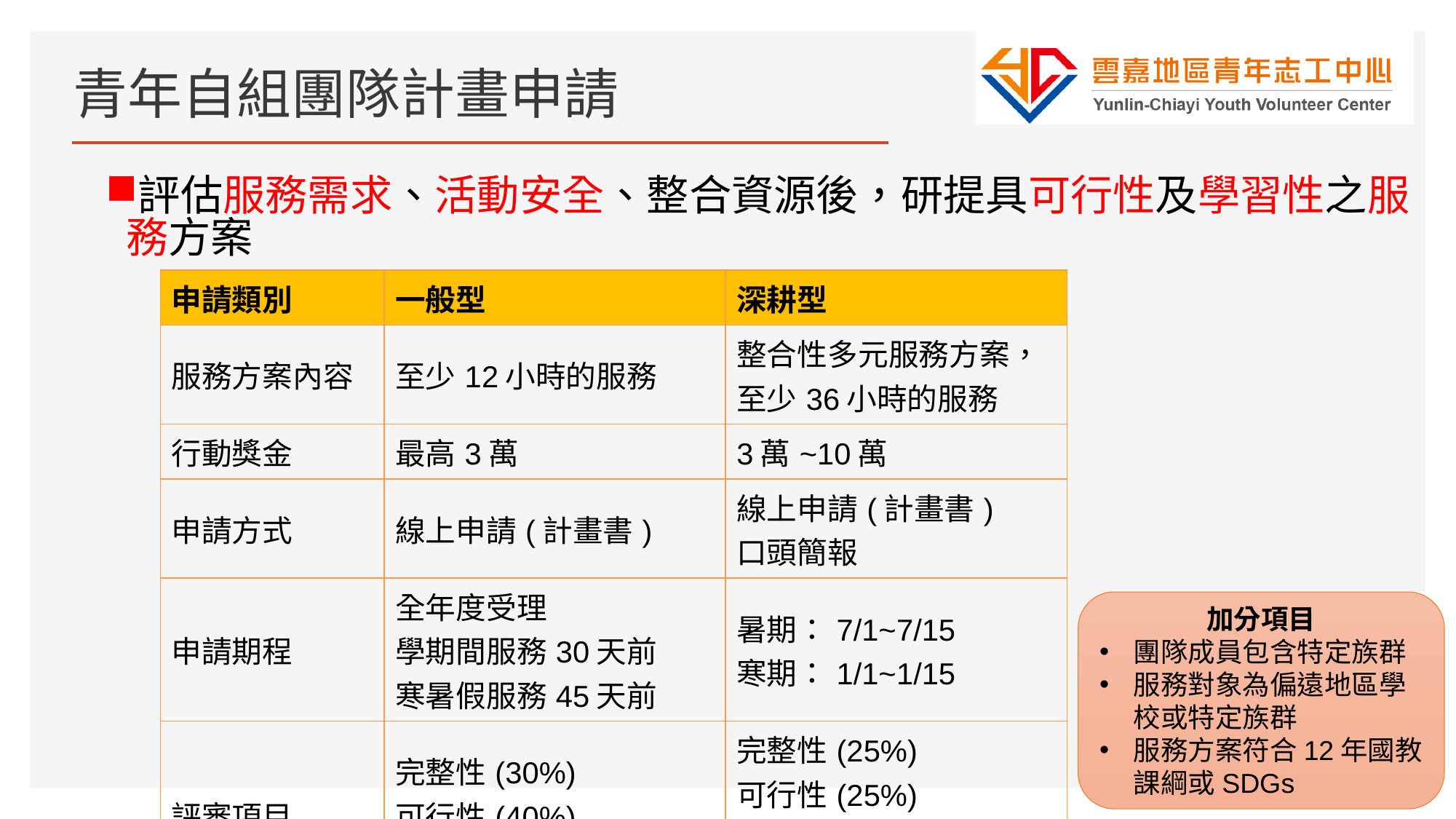

# 青年自組團隊計畫申請
評估服務需求、活動安全、整合資源後，研提具可行性及學習性之服務方案

| 申請類別 | 一般型 | 深耕型 |
| --- | --- | --- |
| 服務方案內容 | 至少12小時的服務 | 整合性多元服務方案，至少36小時的服務 |
| 行動獎金 | 最高3萬 | 3萬~10萬 |
| 申請方式 | 線上申請(計畫書) | 線上申請(計畫書) 口頭簡報 |
| 申請期程 | 全年度受理 學期間服務30天前 寒暑假服務45天前 | 暑期：7/1~7/15 寒期：1/1~1/15 |
| 評審項目 | 完整性(30%) 可行性(40%) 影響性(30%) | 完整性(25%) 可行性(25%) 影響性(25%) 永續性(25%) |
加分項目
團隊成員包含特定族群
服務對象為偏遠地區學校或特定族群
服務方案符合12年國教課綱或SDGs